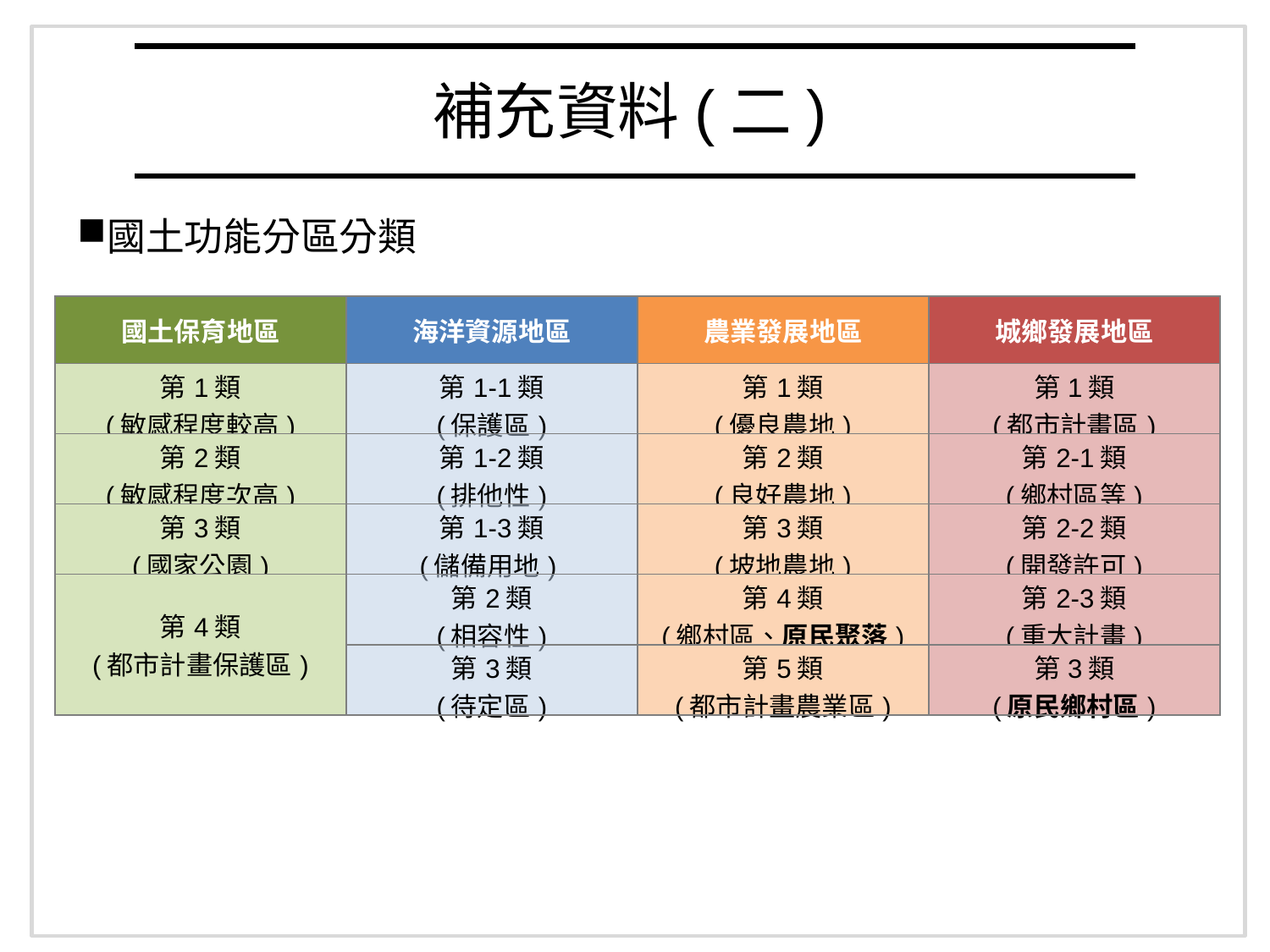

補充資料(二)
國土功能分區分類
| 國土保育地區 | 海洋資源地區 | 農業發展地區 | 城鄉發展地區 |
| --- | --- | --- | --- |
| 第1類 (敏感程度較高) | 第1-1類 (保護區) | 第1類 (優良農地) | 第1類 (都市計畫區) |
| 第2類 (敏感程度次高) | 第1-2類 (排他性) | 第2類 (良好農地) | 第2-1類 (鄉村區等) |
| 第3類 (國家公園) | 第1-3類 (儲備用地) | 第3類 (坡地農地) | 第2-2類 (開發許可) |
| 第4類 (都市計畫保護區) | 第2類 (相容性) | 第4類 (鄉村區、原民聚落) | 第2-3類 (重大計畫) |
|  | 第3類 (待定區) | 第5類 (都市計畫農業區) | 第3類 (原民鄉村區) |